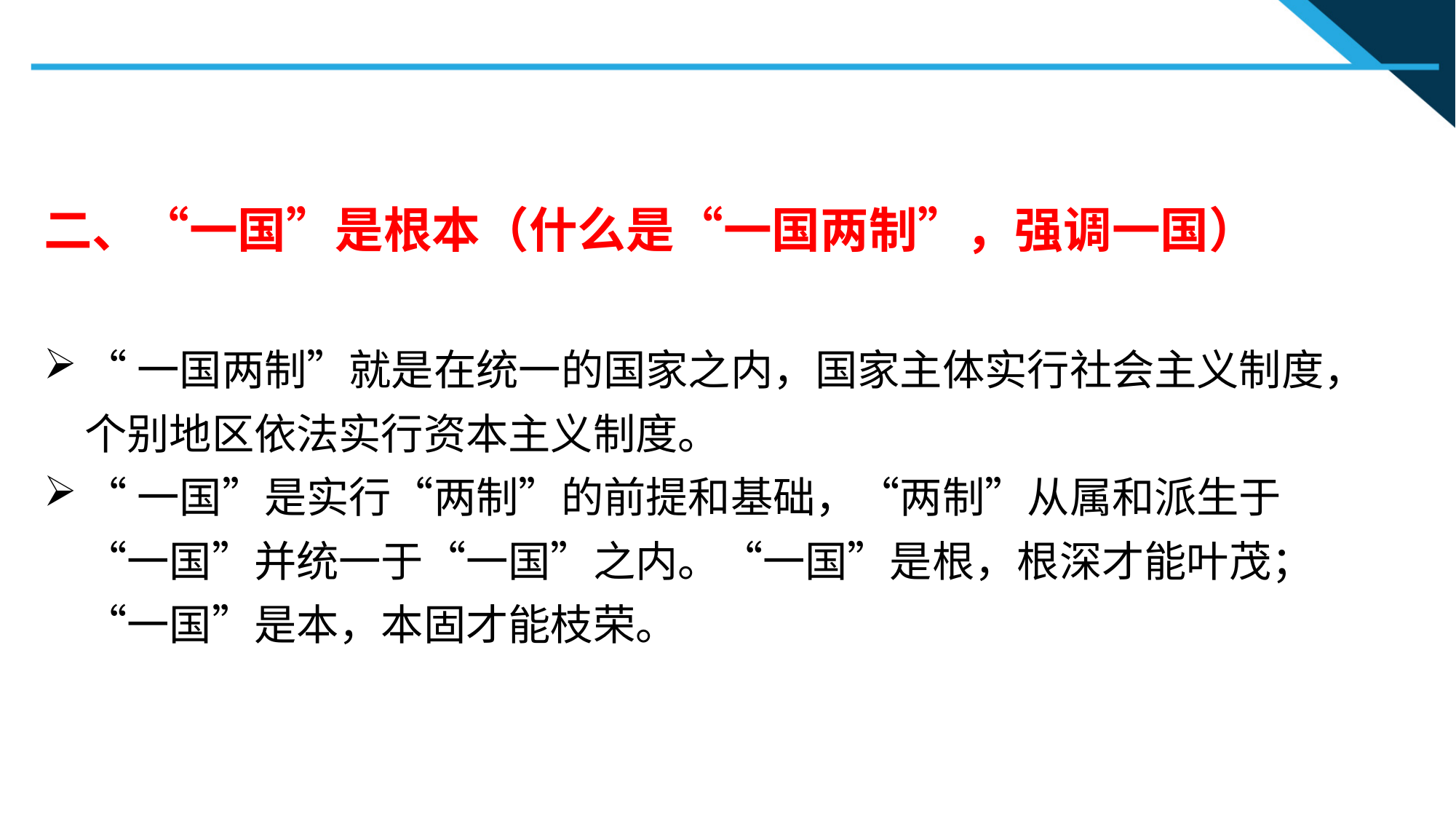

二、“一国”是根本（什么是“一国两制”，强调一国）

“一国两制”就是在统一的国家之内，国家主体实行社会主义制度，个别地区依法实行资本主义制度。
“一国”是实行“两制”的前提和基础，“两制”从属和派生于“一国”并统一于“一国”之内。“一国”是根，根深才能叶茂；“一国”是本，本固才能枝荣。